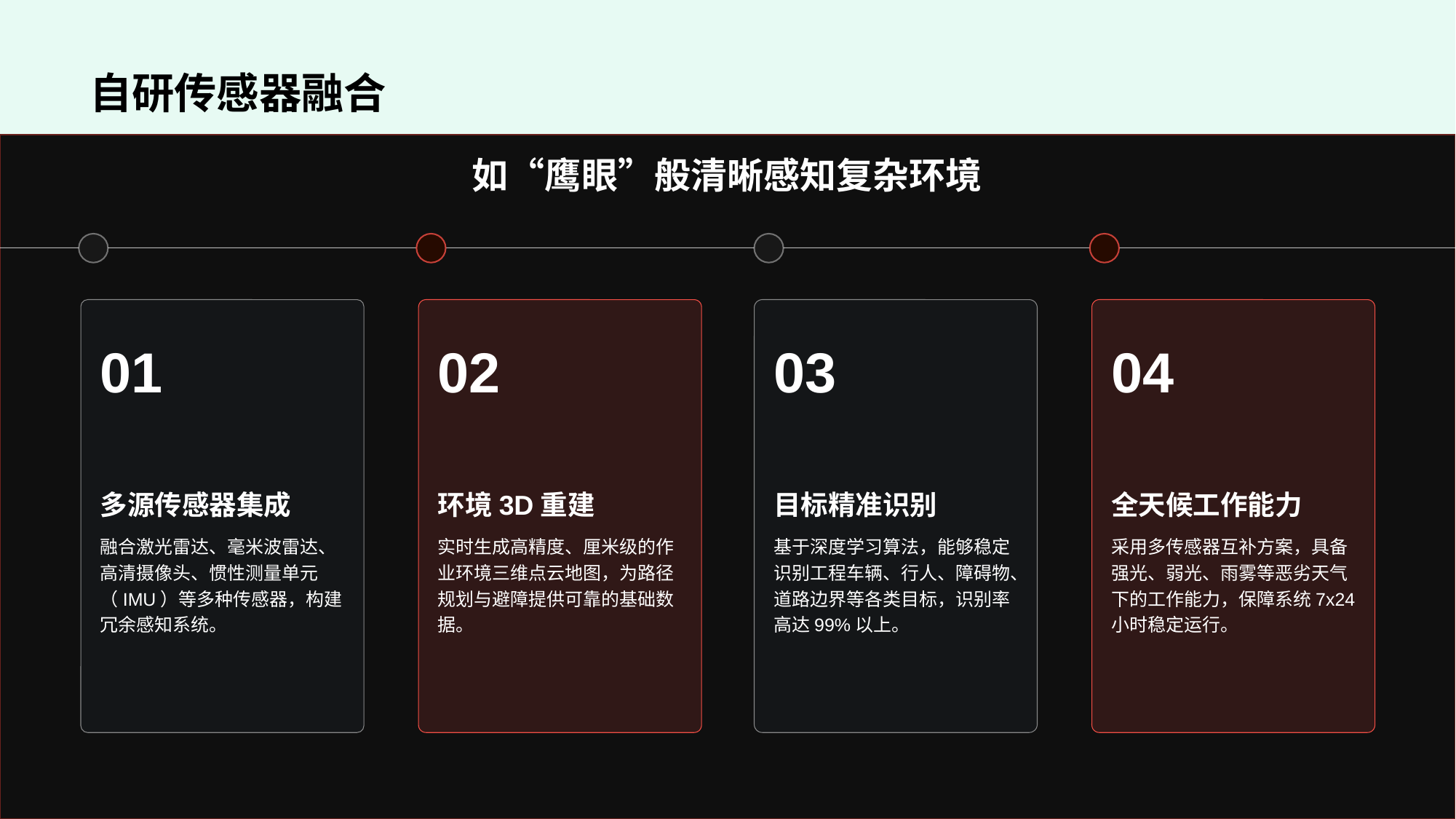

# 自研传感器融合

如“鹰眼”般清晰感知复杂环境

01
多源传感器集成
融合激光雷达、毫米波雷达、高清摄像头、惯性测量单元（IMU）等多种传感器，构建冗余感知系统。

02
环境3D重建
实时生成高精度、厘米级的作业环境三维点云地图，为路径规划与避障提供可靠的基础数据。

03
目标精准识别
基于深度学习算法，能够稳定识别工程车辆、行人、障碍物、道路边界等各类目标，识别率高达99%以上。

04
全天候工作能力
采用多传感器互补方案，具备强光、弱光、雨雾等恶劣天气下的工作能力，保障系统7x24小时稳定运行。